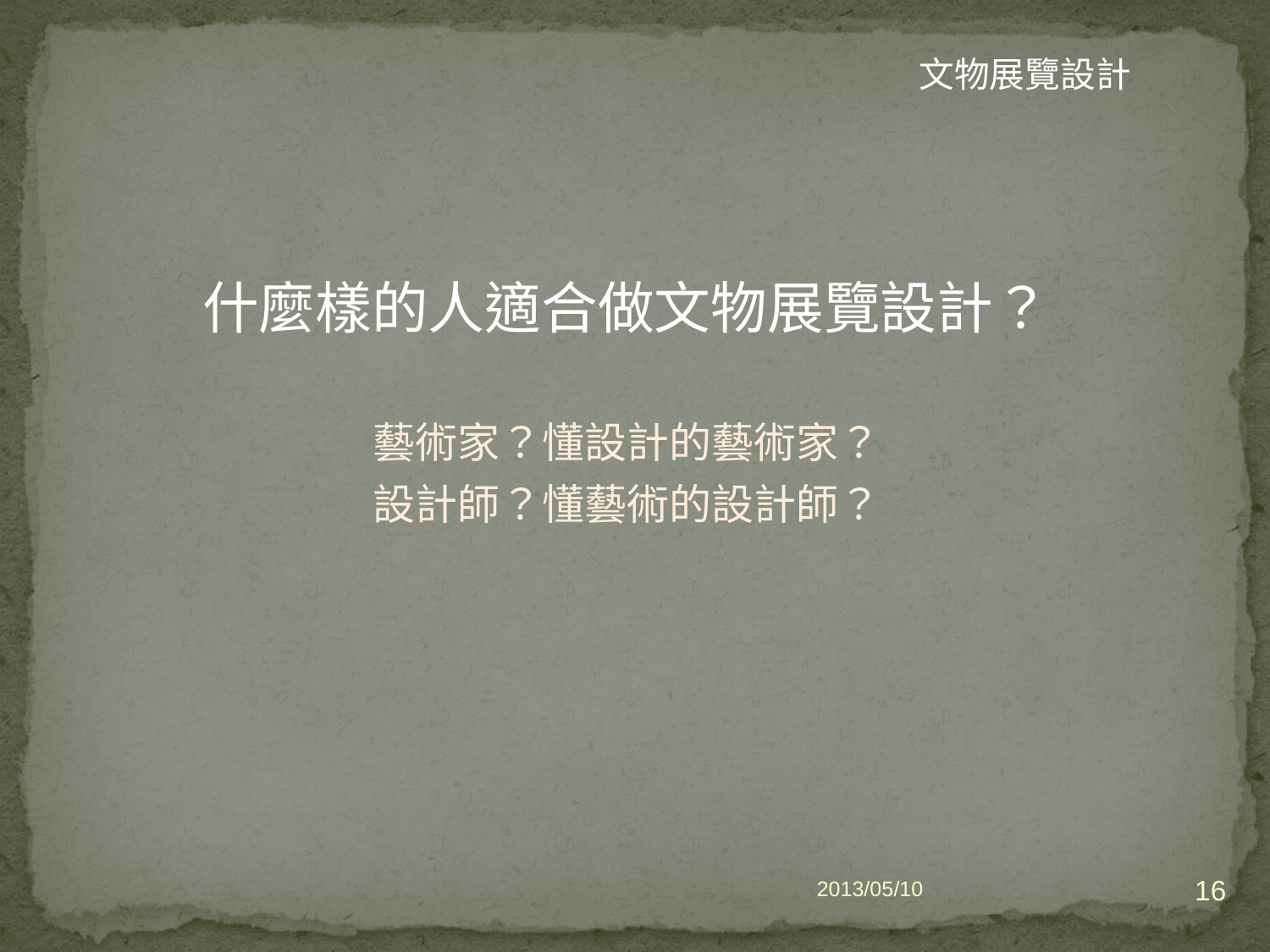

文物展覽設計
什麼樣的人適合做文物展覽設計？

藝術家？懂設計的藝術家？
設計師？懂藝術的設計師？

16
2013/05/10